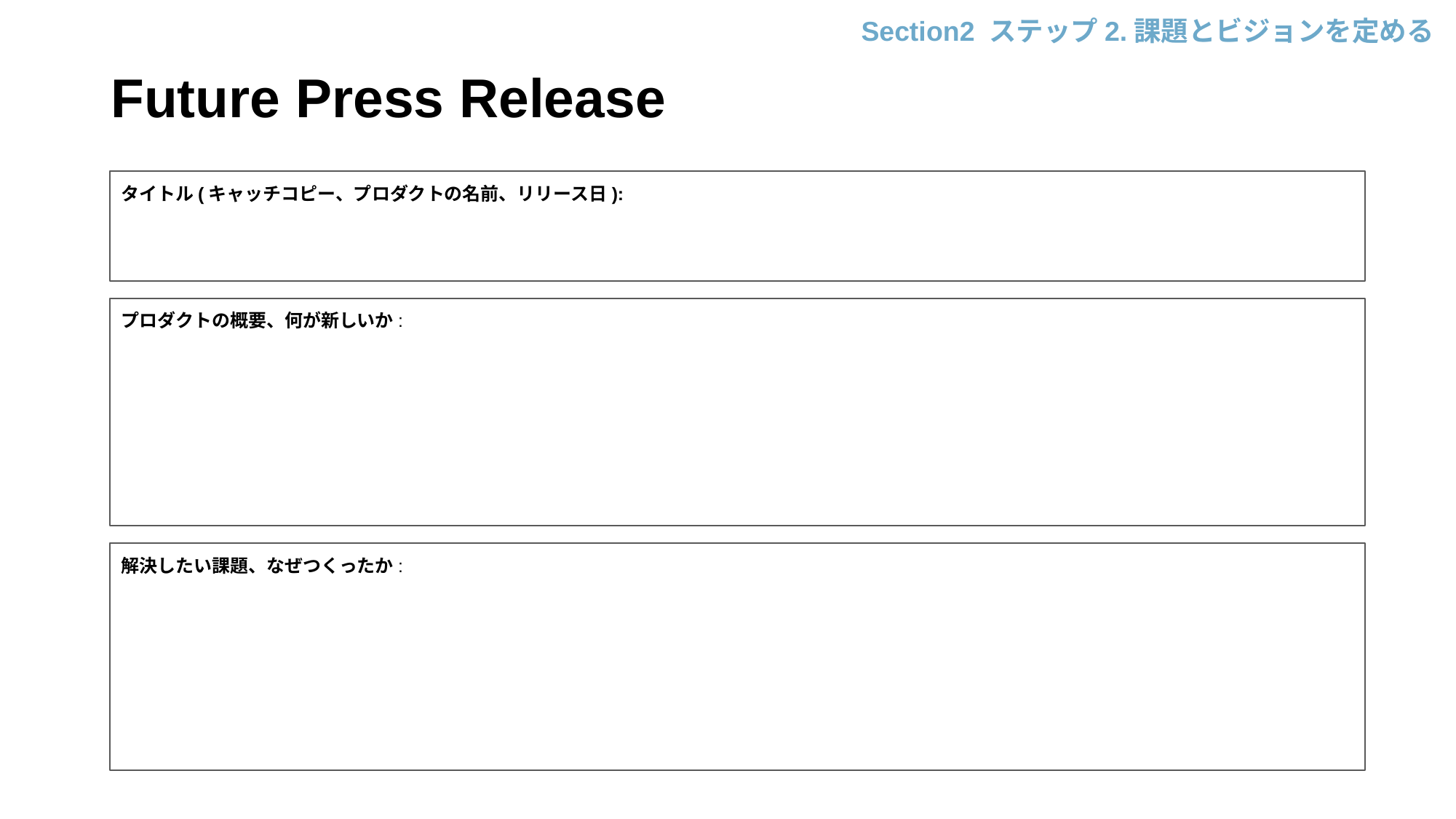

Section2 ステップ2.課題とビジョンを定める
Future Press Release
タイトル(キャッチコピー、プロダクトの名前、リリース日):
プロダクトの概要、何が新しいか:

解決したい課題、なぜつくったか: